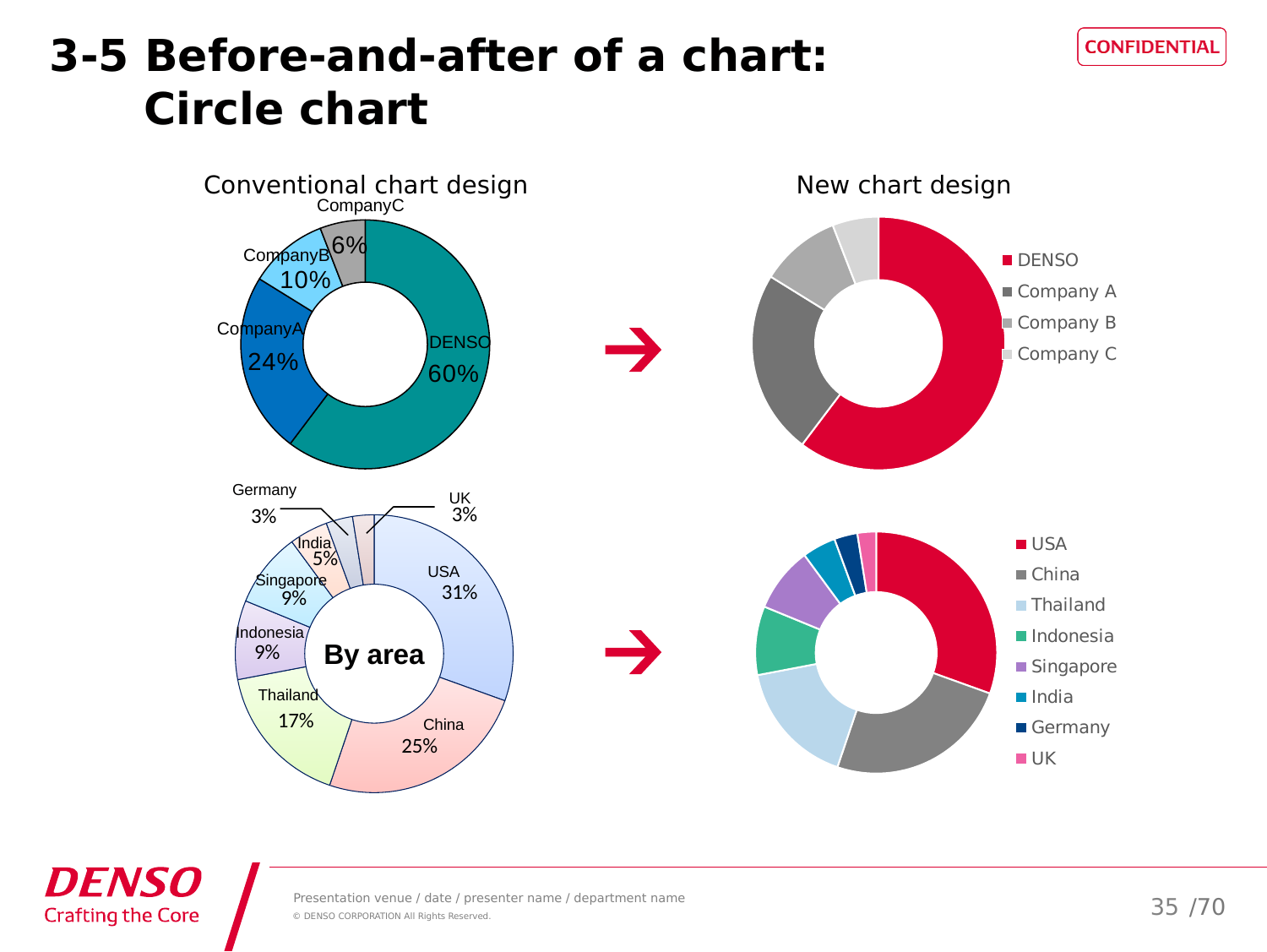

# 3-5 Before-and-after of a chart: Circle chart
Conventional chart design
New chart design

### Chart

| Category | 構成比 |
|---|---|
| DENSO | 8.200000000000001 |
| A社 | 3.2 |
| B社 | 1.4 |
| C社 | 0.8 |
CompanyC

### Chart

| Category | 構成比 |
|---|---|
| DENSO | 8.200000000000001 |
| Company A | 3.2 |
| Company B | 1.4 |
| Company C | 0.8 |
Company C
CompanyB
Company B
Company A
CompanyA
DENSO
DENSO

Germany

### Chart

| Category | 構成比 |
|---|---|
| アメリカ | 30.5 |
| 中国 | 24.7 |
| タイ | 16.8 |
| インドネシア | 9.200000000000001 |
| シンガポール | 8.700000000000001 |
| インド | 4.5 |
| ドイツ | 3.1 |
| イギリス | 2.5 |
UK

### Chart

| Category | 構成比 |
|---|---|
| USA | 30.5 |
| China | 24.7 |
| Thailand | 16.8 |
| Indonesia | 9.200000000000001 |
| Singapore | 8.700000000000001 |
| India | 4.5 |
| Germany | 3.1 |
| UK | 2.5 |
India
USA
Singapore
Indonesia
By area

Thailand
China
35